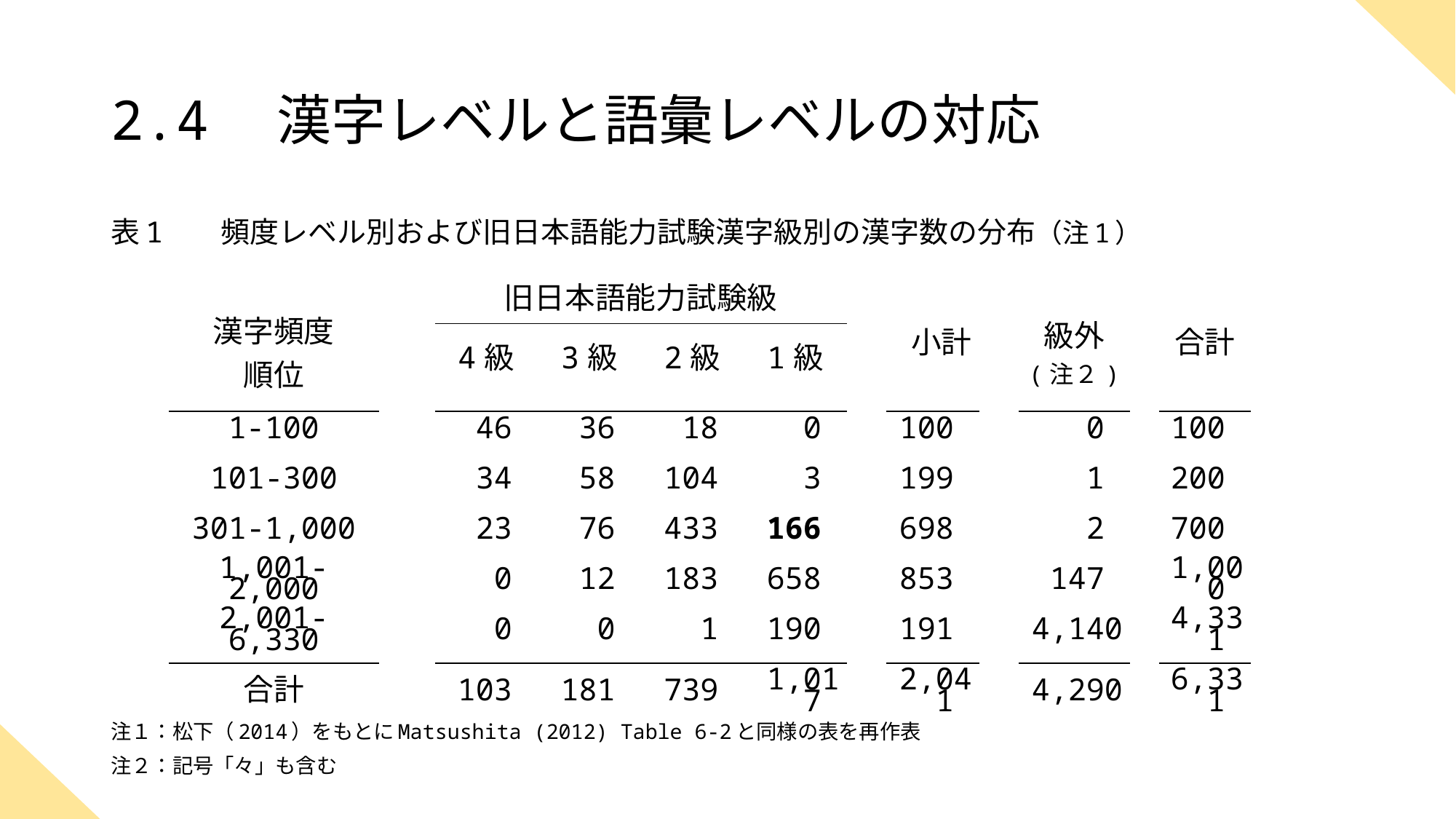

# 2.4　漢字レベルと語彙レベルの対応
表1   頻度レベル別および旧日本語能力試験漢字級別の漢字数の分布（注1）

注１：松下（2014）をもとにMatsushita (2012) Table 6-2と同様の表を再作表
注２：記号「々」も含む
|  | 漢字頻度 順位 |  | 旧日本語能力試験級 |  |  |  |  | 小計 |  | 級外 (注２) |  | 合計 |
| --- | --- | --- | --- | --- | --- | --- | --- | --- | --- | --- | --- | --- |
|  |  |  | 4級 | 3級 | 2級 | 1級 |  |  |  |  |  |  |
|  | 1-100 |  | 46 | 36 | 18 | 0 |  | 100 |  | 0 |  | 100 |
|  | 101-300 |  | 34 | 58 | 104 | 3 |  | 199 |  | 1 |  | 200 |
|  | 301-1,000 |  | 23 | 76 | 433 | 166 |  | 698 |  | 2 |  | 700 |
|  | 1,001-2,000 |  | 0 | 12 | 183 | 658 |  | 853 |  | 147 |  | 1,000 |
|  | 2,001-6,330 |  | 0 | 0 | 1 | 190 |  | 191 |  | 4,140 |  | 4,331 |
|  | 合計 |  | 103 | 181 | 739 | 1,017 |  | 2,041 |  | 4,290 |  | 6,331 |